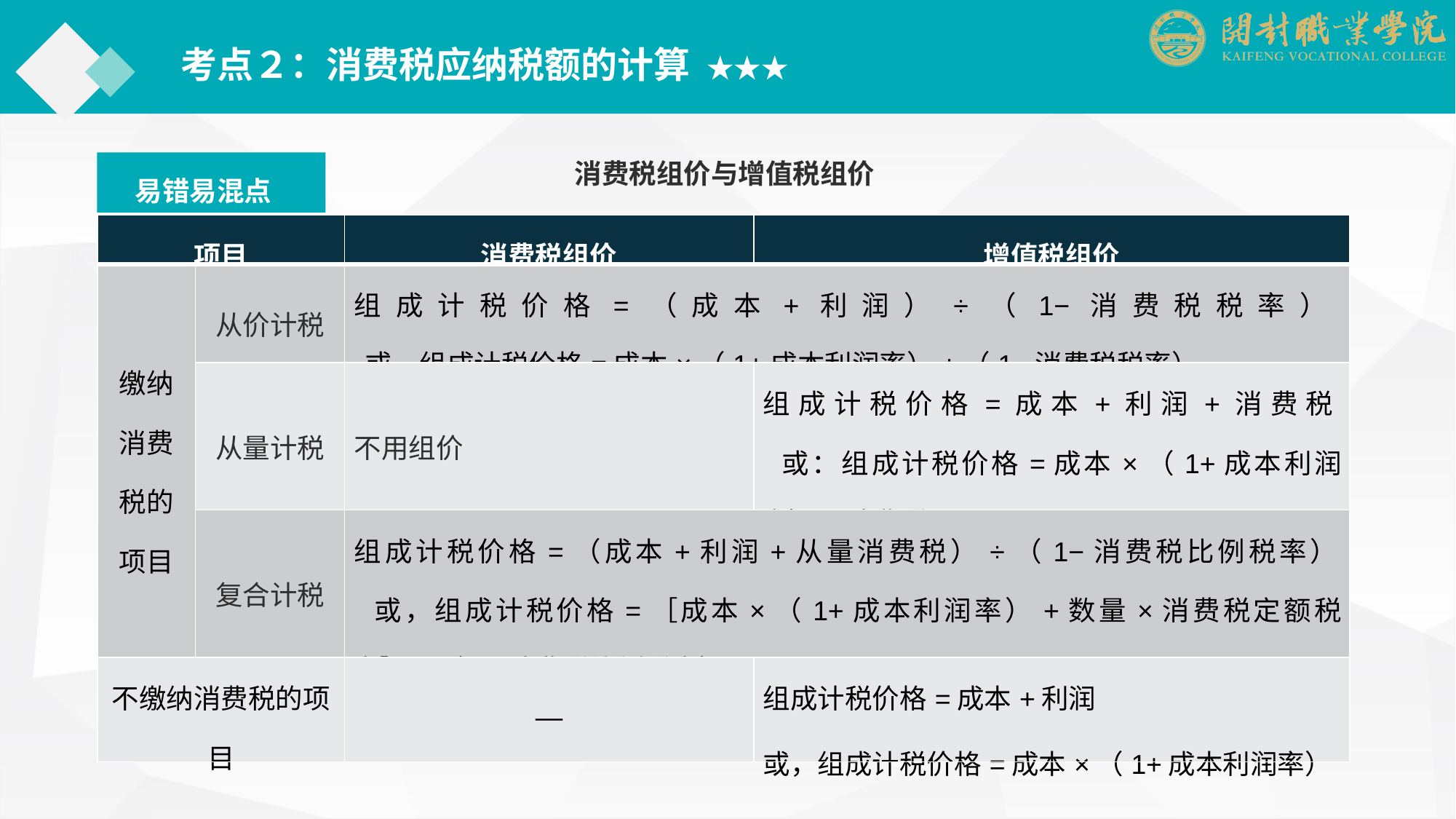

考点２：消费税应纳税额的计算  ★★★
消费税组价与增值税组价
　易错易混点
| 项目 |  | 消费税组价 | 增值税组价 |
| --- | --- | --- | --- |
| 缴纳 消费 税的 项目 | 从价计税 | 组成计税价格=（成本+利润）÷（1−消费税税率） 或，组成计税价格=成本×（1+成本利润率）÷（1−消费税税率） |  |
|  | 从量计税 | 不用组价 | 组成计税价格=成本+利润+消费税 或：组成计税价格=成本×（1+成本利润率）+消费税 |
|  | 复合计税 | 组成计税价格=（成本+利润+从量消费税）÷（1−消费税比例税率） 或，组成计税价格=［成本×（1+成本利润率）+数量×消费税定额税率］÷（1−消费税比例税率） |  |
| 不缴纳消费税的项目 |  | — | 组成计税价格=成本+利润 或，组成计税价格=成本×（1+成本利润率） |